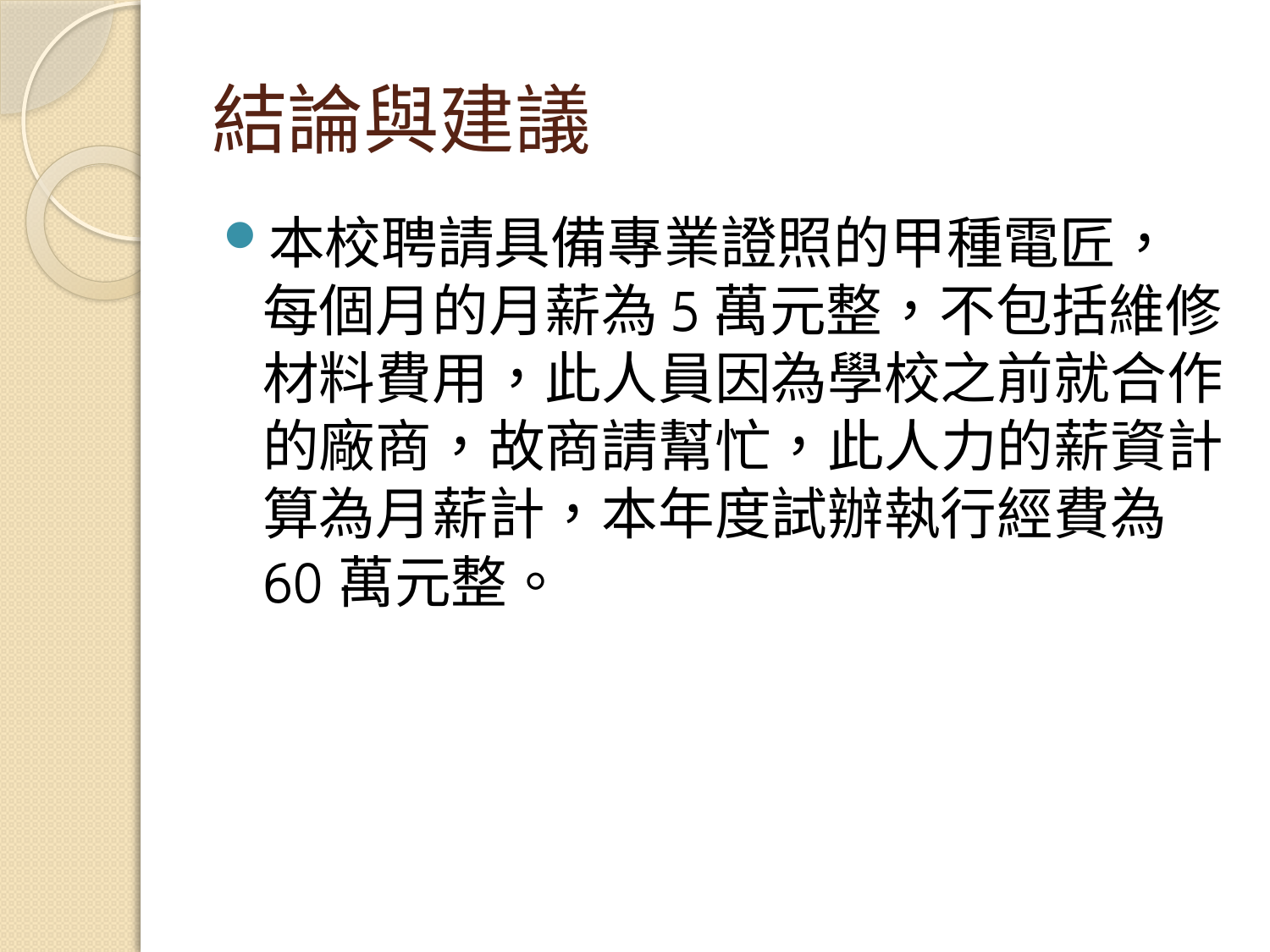

# 結論與建議
本校聘請具備專業證照的甲種電匠，每個月的月薪為5萬元整，不包括維修材料費用，此人員因為學校之前就合作的廠商，故商請幫忙，此人力的薪資計算為月薪計，本年度試辦執行經費為60萬元整。